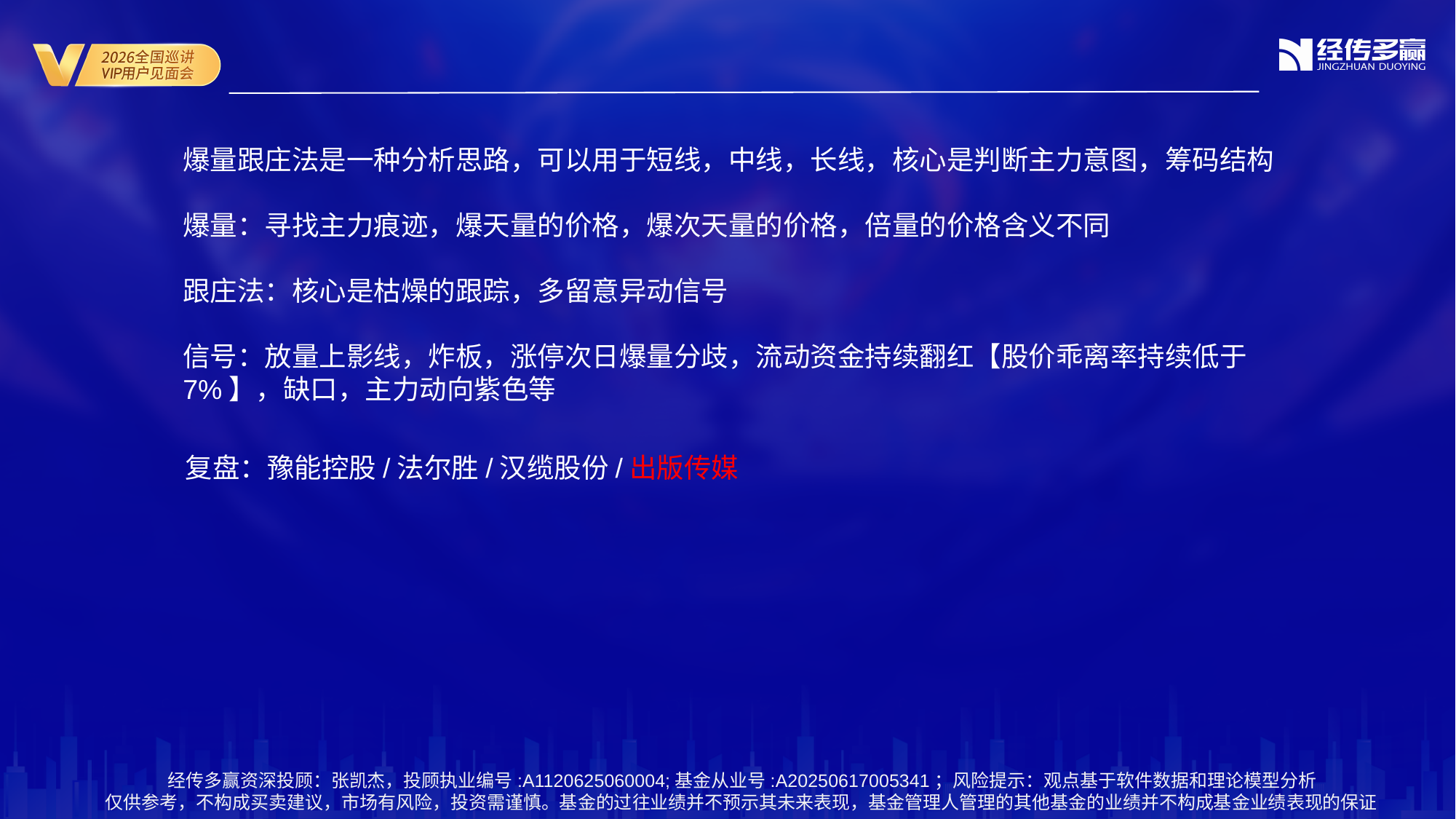

爆量跟庄法是一种分析思路，可以用于短线，中线，长线，核心是判断主力意图，筹码结构

爆量：寻找主力痕迹，爆天量的价格，爆次天量的价格，倍量的价格含义不同

跟庄法：核心是枯燥的跟踪，多留意异动信号

信号：放量上影线，炸板，涨停次日爆量分歧，流动资金持续翻红【股价乖离率持续低于7%】，缺口，主力动向紫色等
复盘：豫能控股/法尔胜/汉缆股份/出版传媒
经传多赢资深投顾：张凯杰，投顾执业编号:A1120625060004;基金从业号:A20250617005341；风险提示：观点基于软件数据和理论模型分析
仅供参考，不构成买卖建议，市场有风险，投资需谨慎。基金的过往业绩并不预示其未来表现，基金管理人管理的其他基金的业绩并不构成基金业绩表现的保证